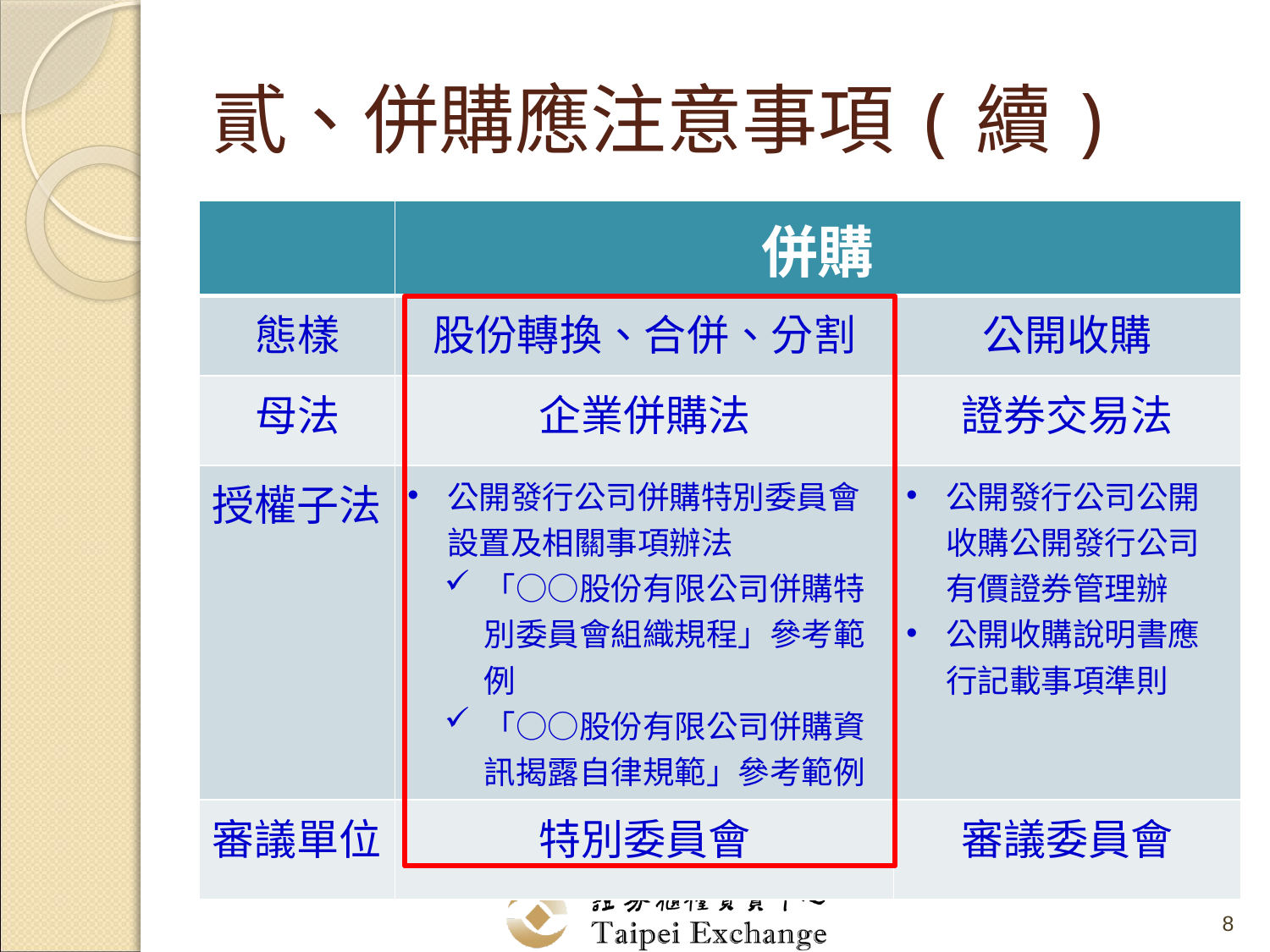

# 貳、併購應注意事項(續)
|  | 併購 |  |
| --- | --- | --- |
| 態樣 | 股份轉換、合併、分割 | 公開收購 |
| 母法 | 企業併購法 | 證券交易法 |
| 授權子法 | 公開發行公司併購特別委員會設置及相關事項辦法 「○○股份有限公司併購特別委員會組織規程」參考範例 「○○股份有限公司併購資訊揭露自律規範」參考範例 | 公開發行公司公開收購公開發行公司有價證券管理辦 公開收購說明書應行記載事項準則 |
| 審議單位 | 特別委員會 | 審議委員會 |

8